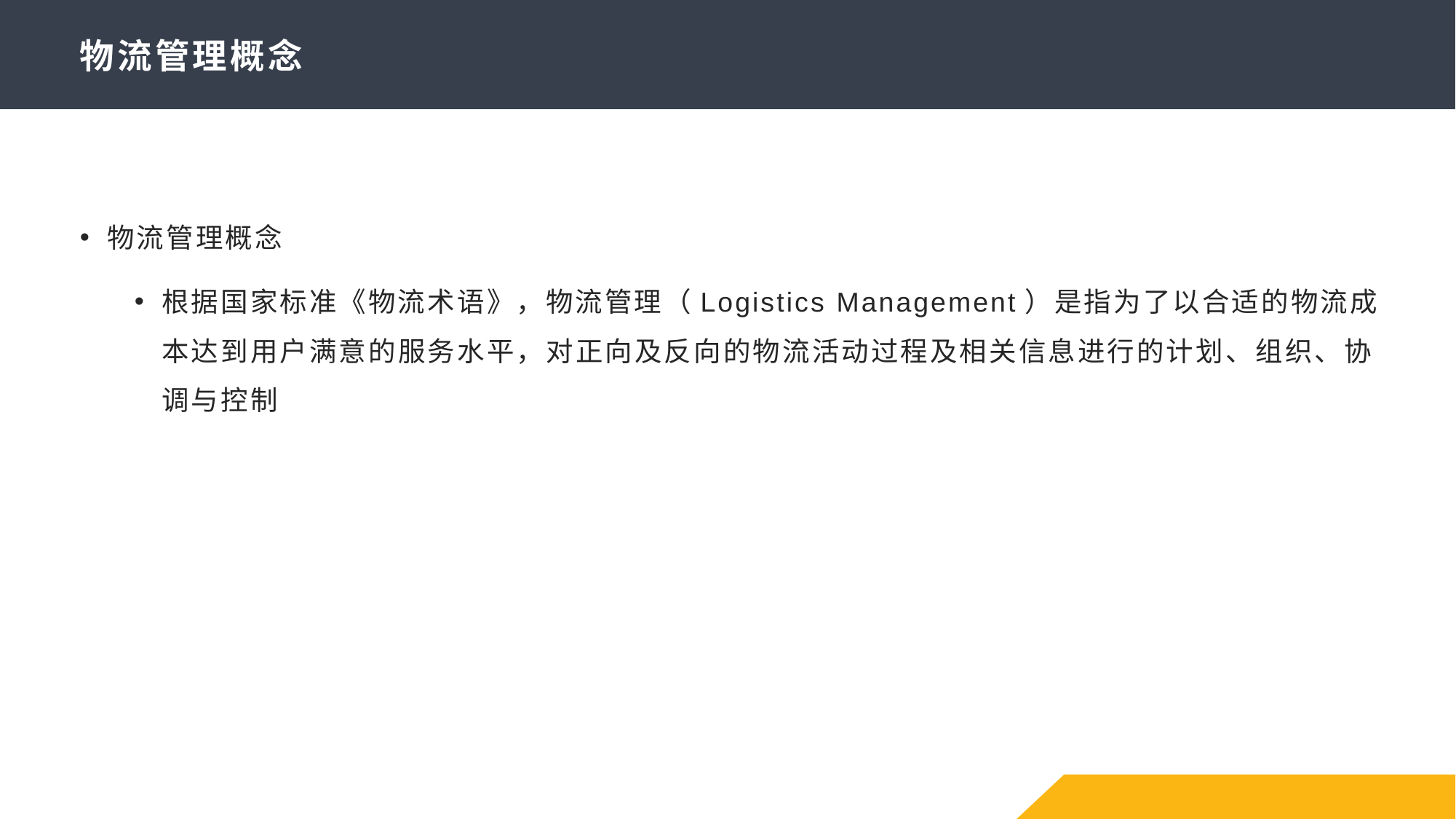

# 物流管理概念
物流管理概念
根据国家标准《物流术语》，物流管理（Logistics Management）是指为了以合适的物流成本达到用户满意的服务水平，对正向及反向的物流活动过程及相关信息进行的计划、组织、协调与控制